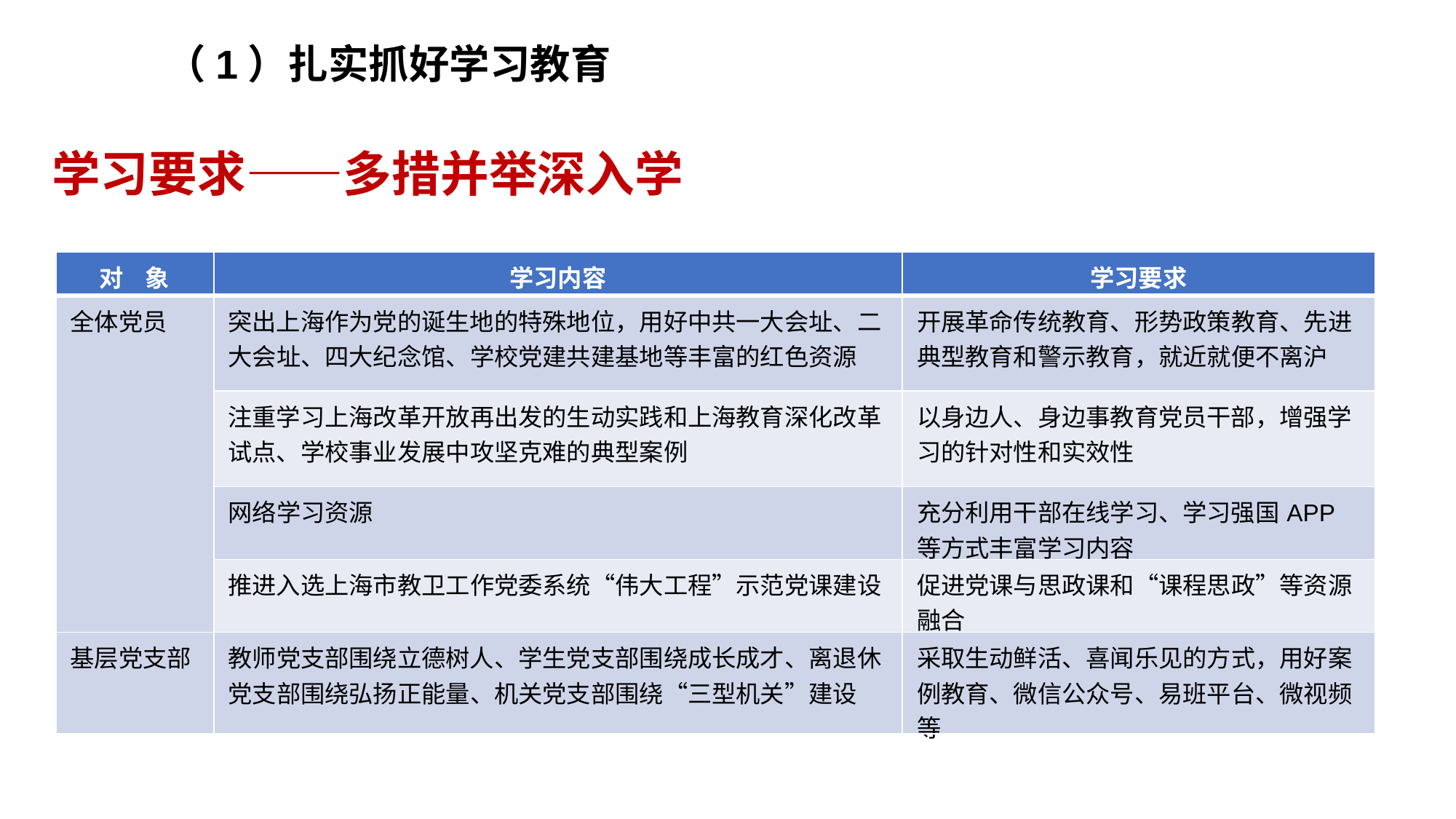

（1）扎实抓好学习教育
学习要求——多措并举深入学
| 对 象 | 学习内容 | 学习要求 |
| --- | --- | --- |
| 全体党员 | 突出上海作为党的诞生地的特殊地位，用好中共一大会址、二大会址、四大纪念馆、学校党建共建基地等丰富的红色资源 | 开展革命传统教育、形势政策教育、先进典型教育和警示教育，就近就便不离沪 |
|  | 注重学习上海改革开放再出发的生动实践和上海教育深化改革试点、学校事业发展中攻坚克难的典型案例 | 以身边人、身边事教育党员干部，增强学习的针对性和实效性 |
|  | 网络学习资源 | 充分利用干部在线学习、学习强国APP等方式丰富学习内容 |
|  | 推进入选上海市教卫工作党委系统“伟大工程”示范党课建设 | 促进党课与思政课和“课程思政”等资源融合 |
| 基层党支部 | 教师党支部围绕立德树人、学生党支部围绕成长成才、离退休党支部围绕弘扬正能量、机关党支部围绕“三型机关”建设 | 采取生动鲜活、喜闻乐见的方式，用好案例教育、微信公众号、易班平台、微视频等 |